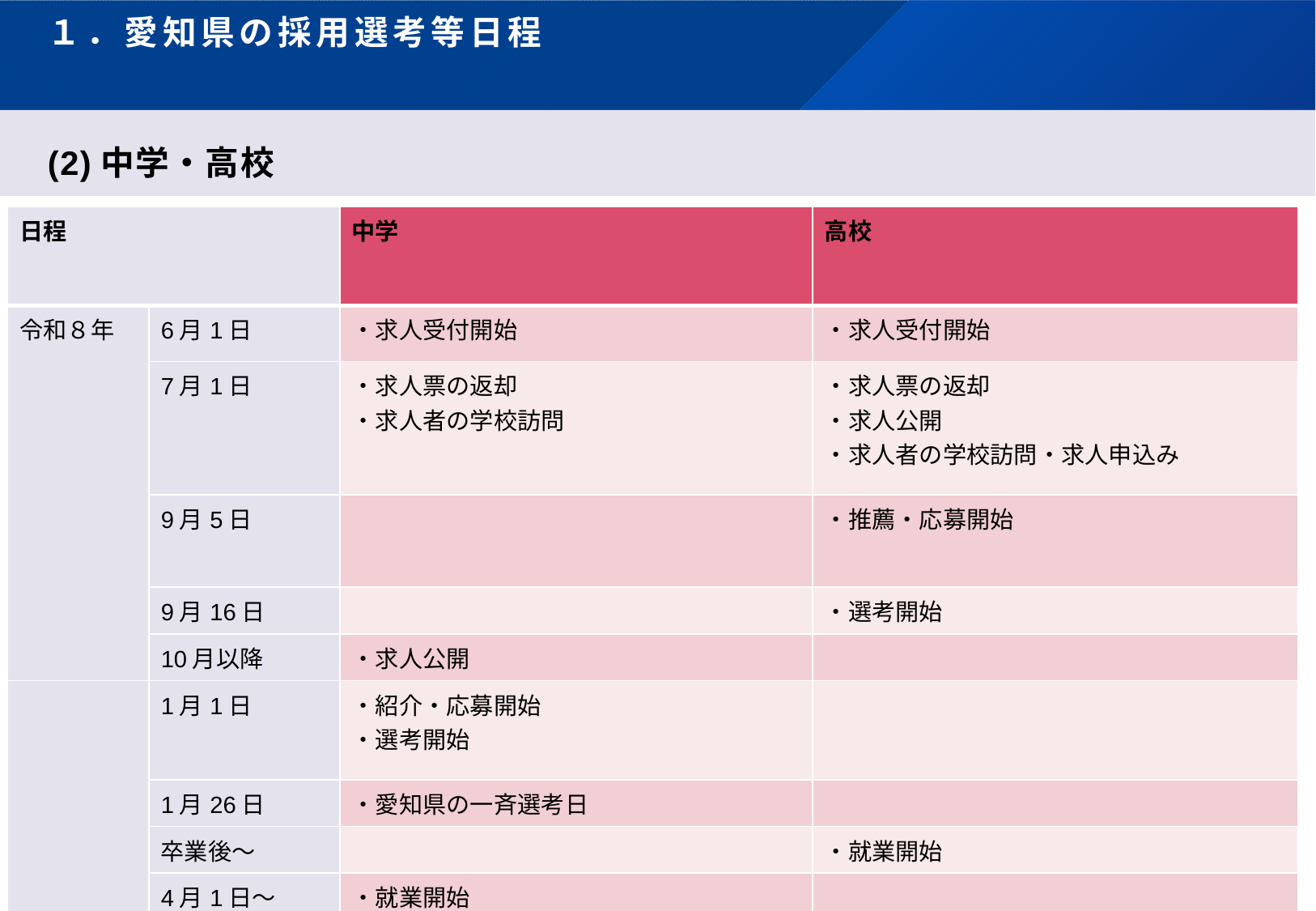

# １．愛知県の採用選考等日程
(2)中学・高校

| 日程 |  | 中学 | 高校 |
| --- | --- | --- | --- |
| 令和８年 | 6月1日 | ・求人受付開始 | ・求人受付開始 |
|  | 7月1日 | ・求人票の返却 ・求人者の学校訪問 | ・求人票の返却 ・求人公開 ・求人者の学校訪問・求人申込み |
|  | 9月5日 |  | ・推薦・応募開始 |
|  | 9月16日 |  | ・選考開始 |
|  | 10月以降 | ・求人公開 |  |
|  | 1月1日 | ・紹介・応募開始 ・選考開始 |  |
|  | 1月26日 | ・愛知県の一斉選考日 |  |
|  | 卒業後～ |  | ・就業開始 |
|  | 4月1日～ | ・就業開始 |  |
5